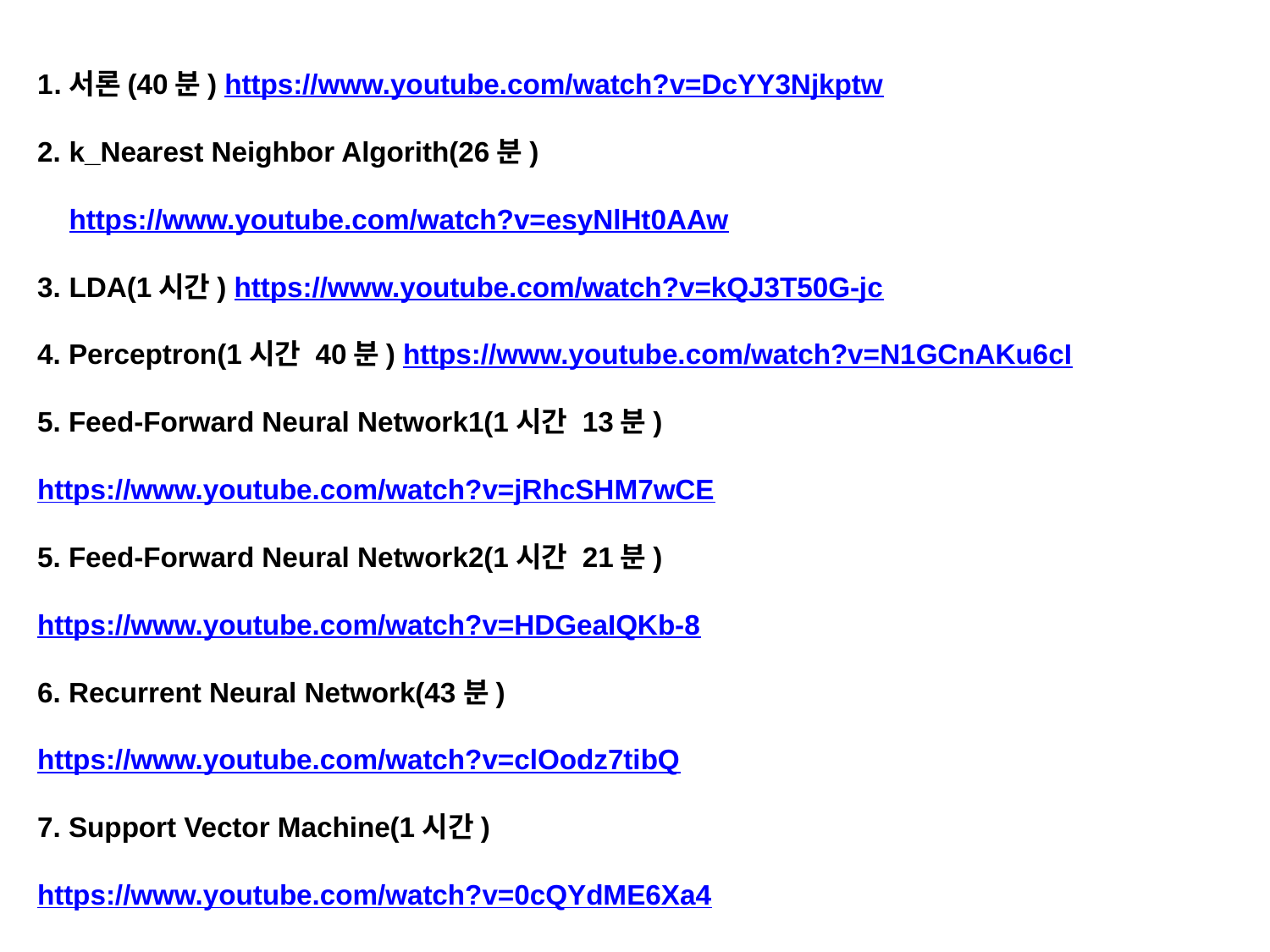

서론(40분) https://www.youtube.com/watch?v=DcYY3Njkptw
k_Nearest Neighbor Algorith(26분) https://www.youtube.com/watch?v=esyNlHt0AAw
LDA(1시간) https://www.youtube.com/watch?v=kQJ3T50G-jc
4. Perceptron(1시간 40분) https://www.youtube.com/watch?v=N1GCnAKu6cI
5. Feed-Forward Neural Network1(1시간 13분)
https://www.youtube.com/watch?v=jRhcSHM7wCE
5. Feed-Forward Neural Network2(1시간 21분) https://www.youtube.com/watch?v=HDGeaIQKb-8
6. Recurrent Neural Network(43분)
https://www.youtube.com/watch?v=clOodz7tibQ
7. Support Vector Machine(1시간) https://www.youtube.com/watch?v=0cQYdME6Xa4